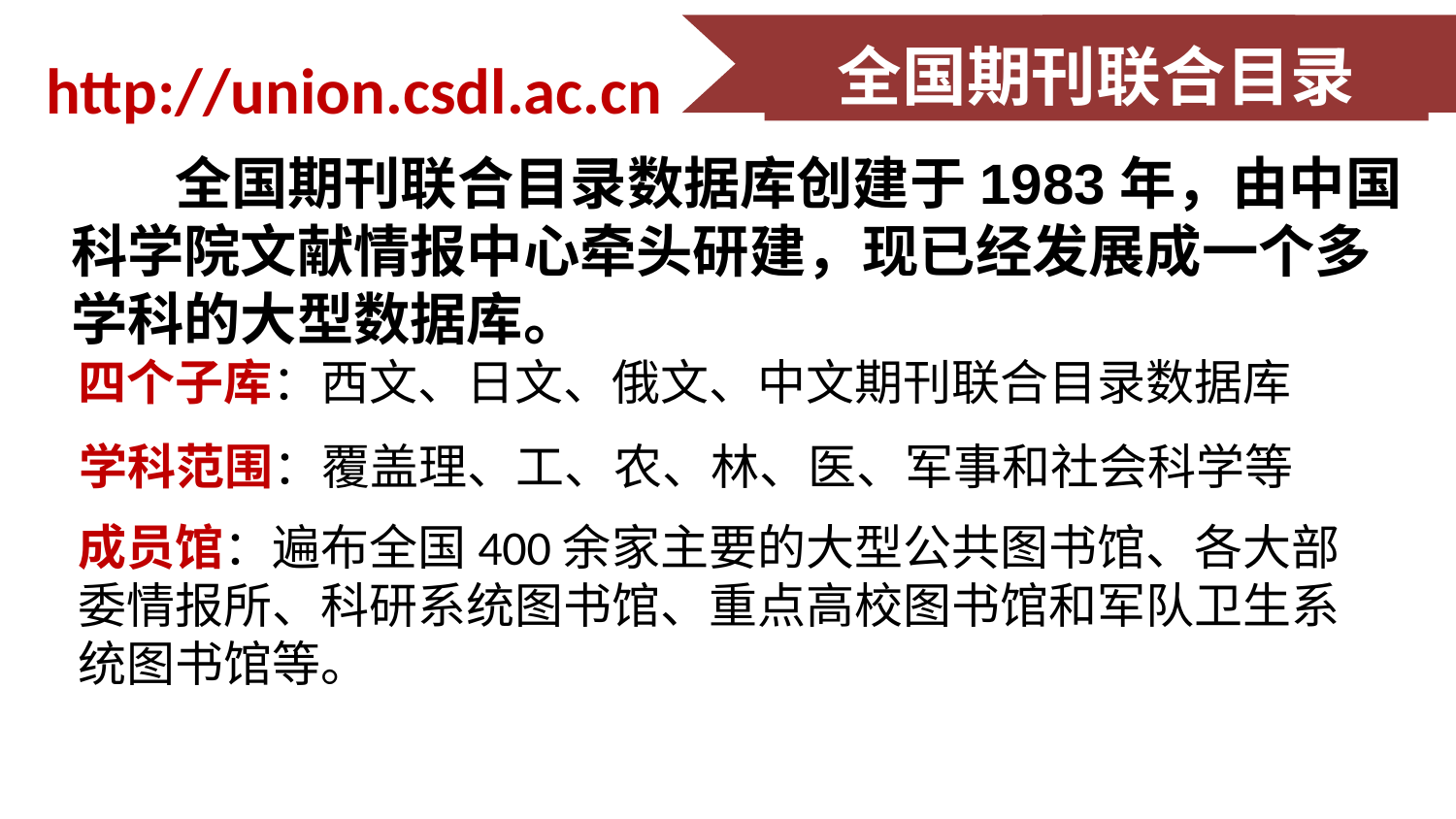

全国期刊联合目录

http://union.csdl.ac.cn
       全国期刊联合目录数据库创建于1983年，由中国科学院文献情报中心牵头研建，现已经发展成一个多学科的大型数据库。
四个子库：西文、日文、俄文、中文期刊联合目录数据库
学科范围：覆盖理、工、农、林、医、军事和社会科学等
成员馆：遍布全国400余家主要的大型公共图书馆、各大部委情报所、科研系统图书馆、重点高校图书馆和军队卫生系统图书馆等。